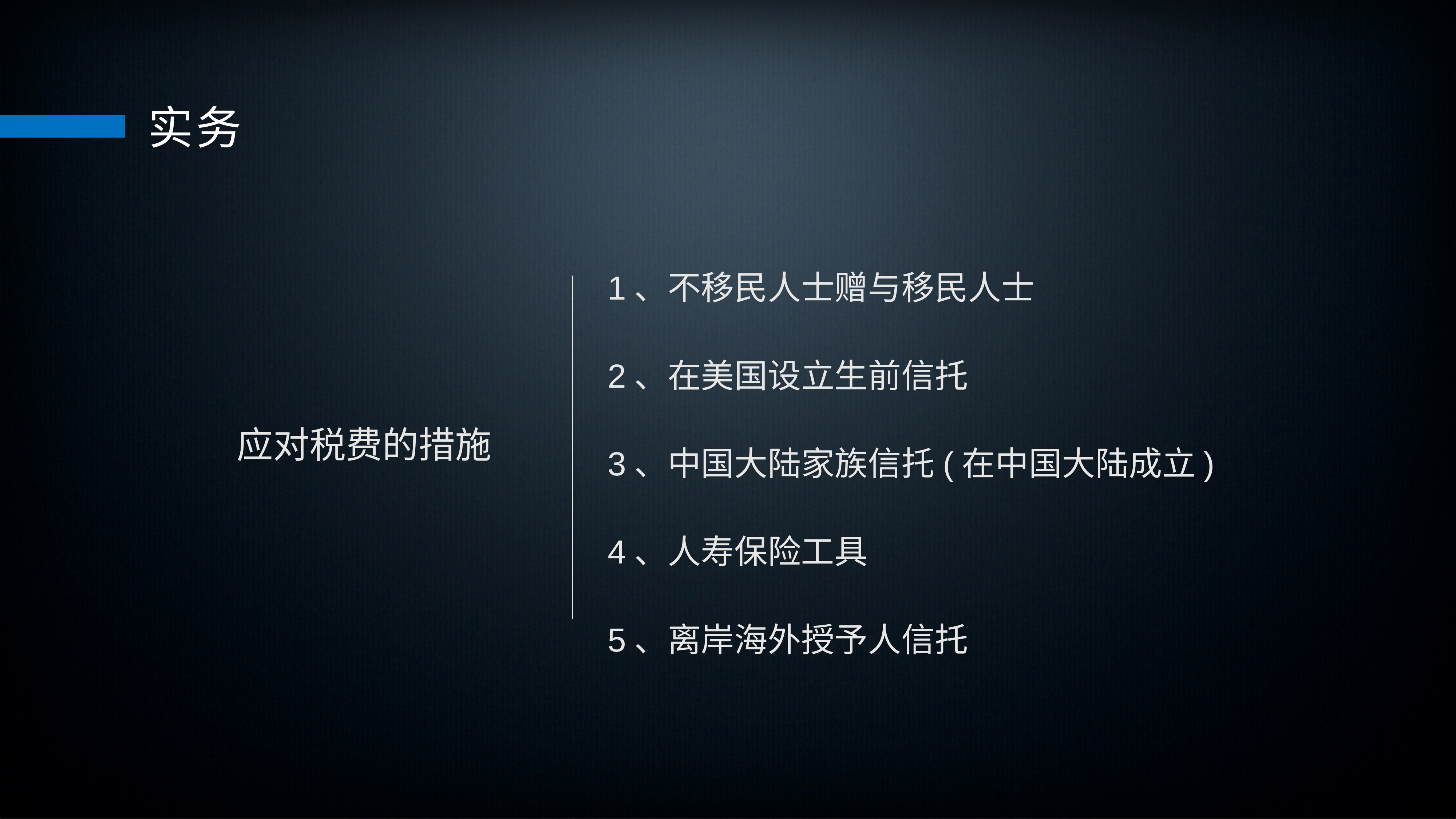

实务

1、不移民人士赠与移民人士
2、在美国设立生前信托
3、中国大陆家族信托(在中国大陆成立)
4、人寿保险工具
5、离岸海外授予人信托

应对税费的措施